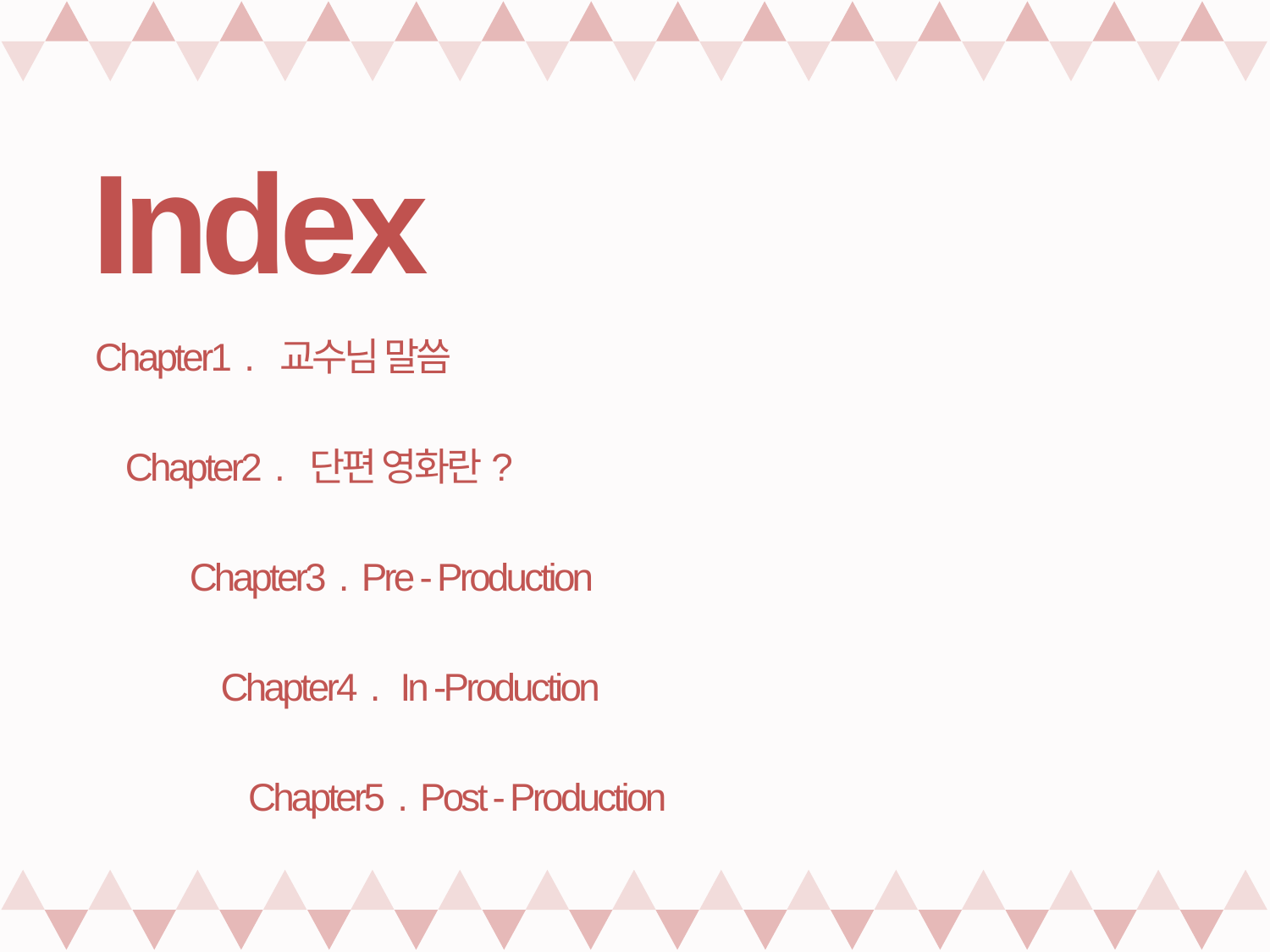

Index
Chapter1  .  교수님 말씀
Chapter2  .  단편 영화란?
Chapter3  .  Pre - Production
Chapter4  .   In -Production
Chapter5  .  Post - Production